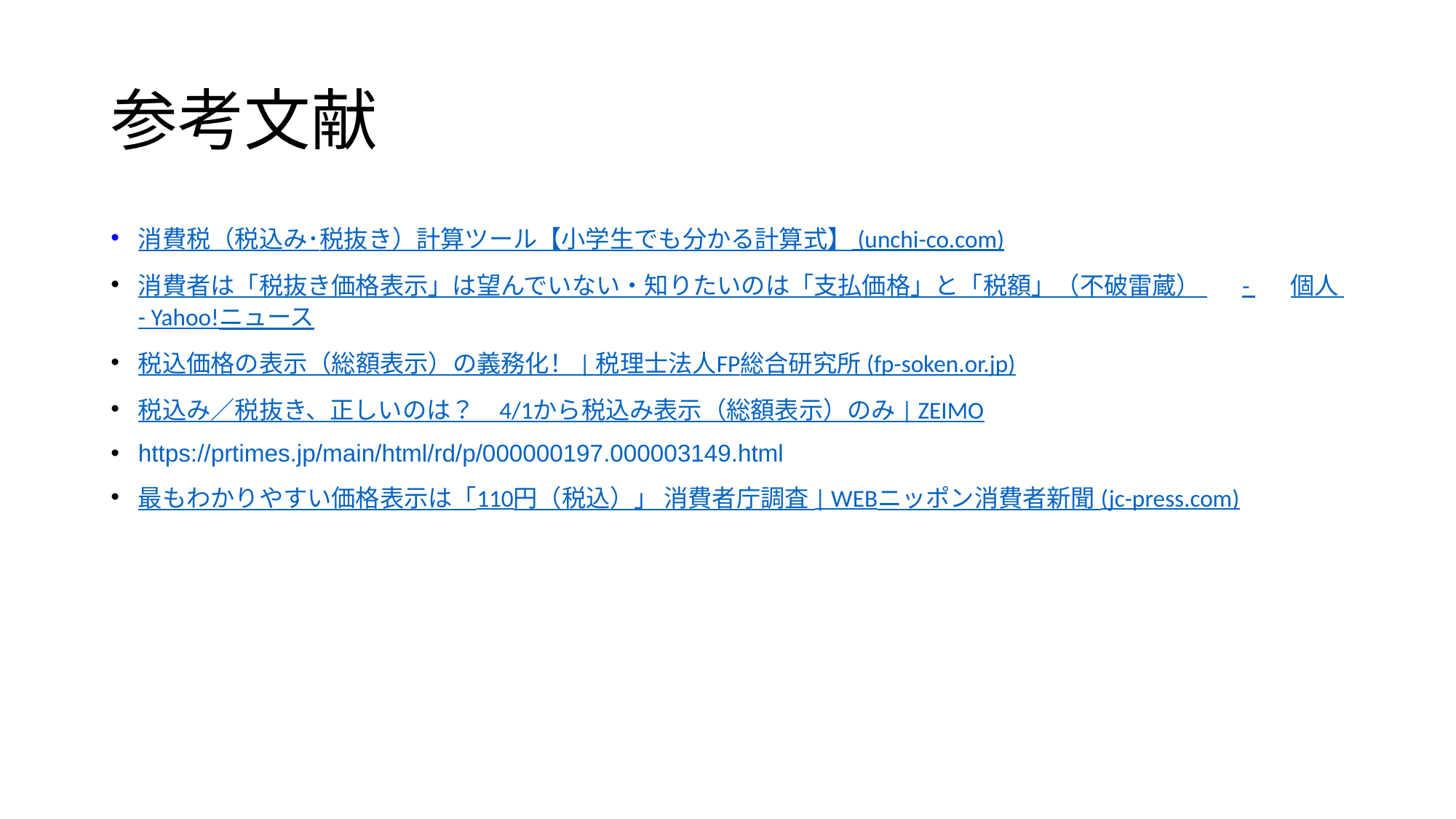

# 参考文献
消費税（税込み･税抜き）計算ツール【小学生でも分かる計算式】 (unchi-co.com)
消費者は「税抜き価格表示」は望んでいない・知りたいのは「支払価格」と「税額」（不破雷蔵） - 個人 - Yahoo!ニュース
税込価格の表示（総額表示）の義務化！ | 税理士法人FP総合研究所 (fp-soken.or.jp)
税込み／税抜き、正しいのは？　4/1から税込み表示（総額表示）のみ | ZEIMO
https://prtimes.jp/main/html/rd/p/000000197.000003149.html
最もわかりやすい価格表示は「110円（税込）」 消費者庁調査 | WEBニッポン消費者新聞 (jc-press.com)